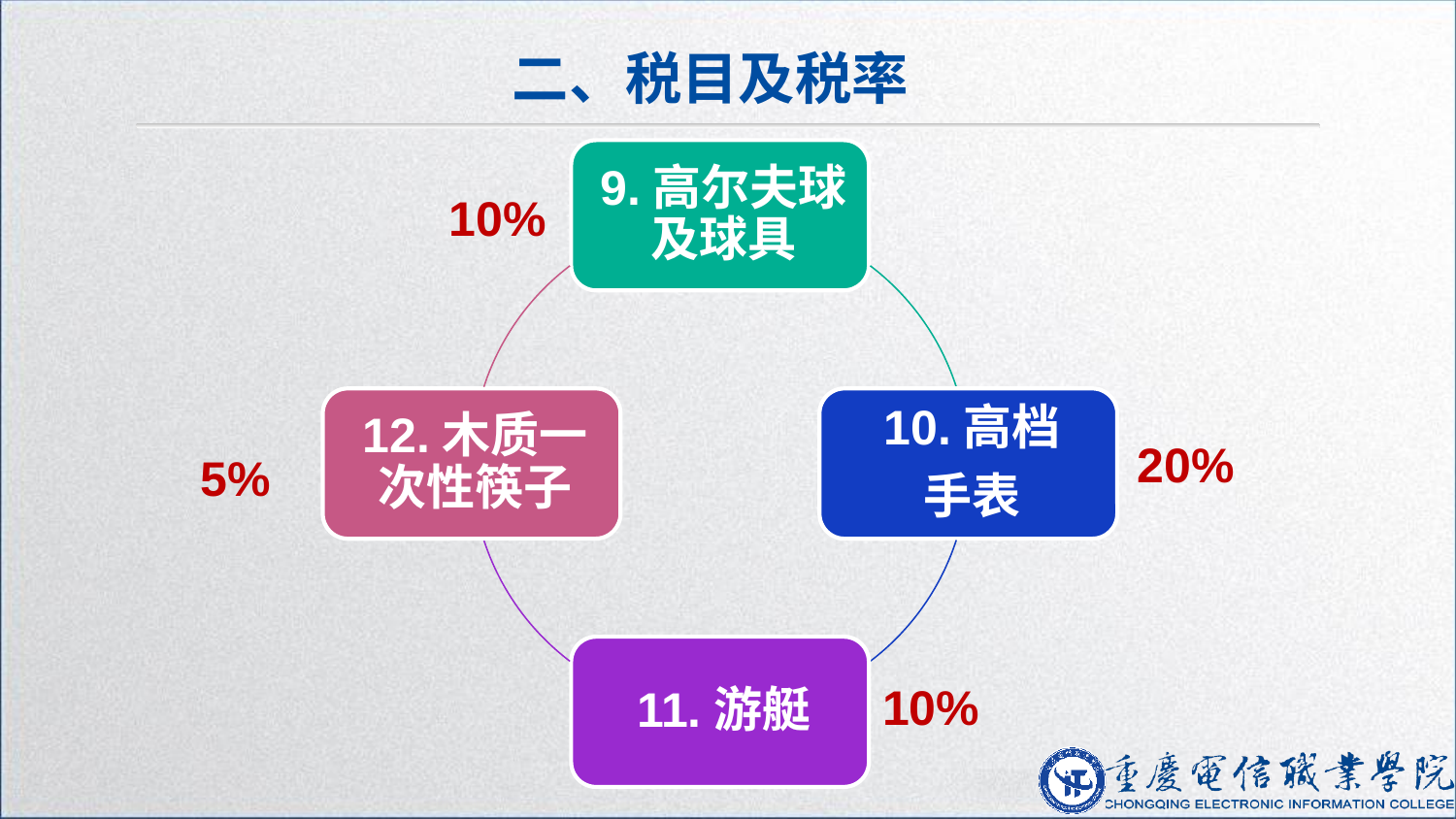

二、税目及税率
9.高尔夫球及球具
10.高档
手表
11.游艇
12.木质一次性筷子
10%
20%
5%
10%